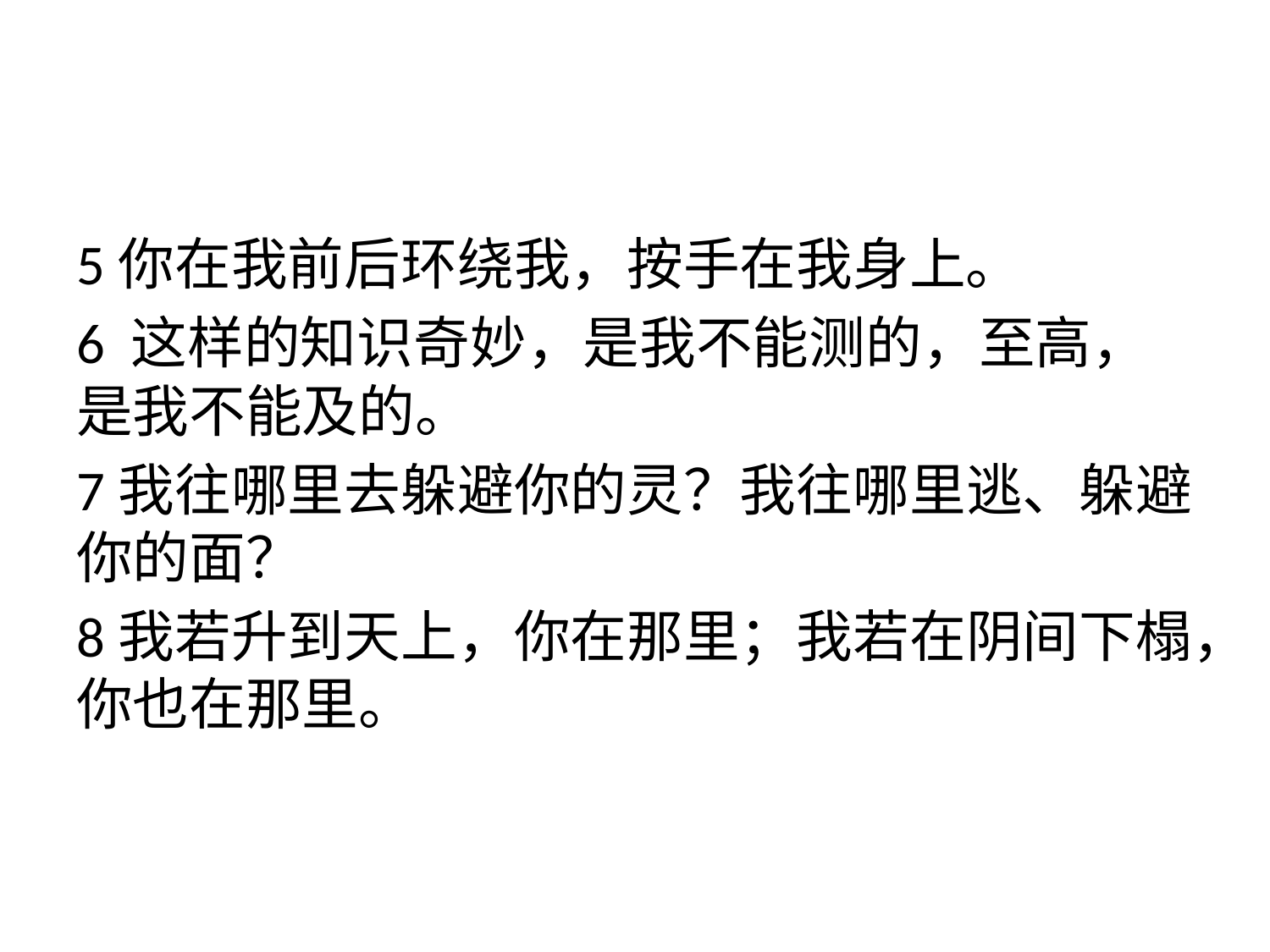

#
5你在我前后环绕我，按手在我身上。
6 这样的知识奇妙，是我不能测的，至高，是我不能及的。
7我往哪里去躲避你的灵？我往哪里逃、躲避你的面？
8我若升到天上，你在那里；我若在阴间下榻，你也在那里。